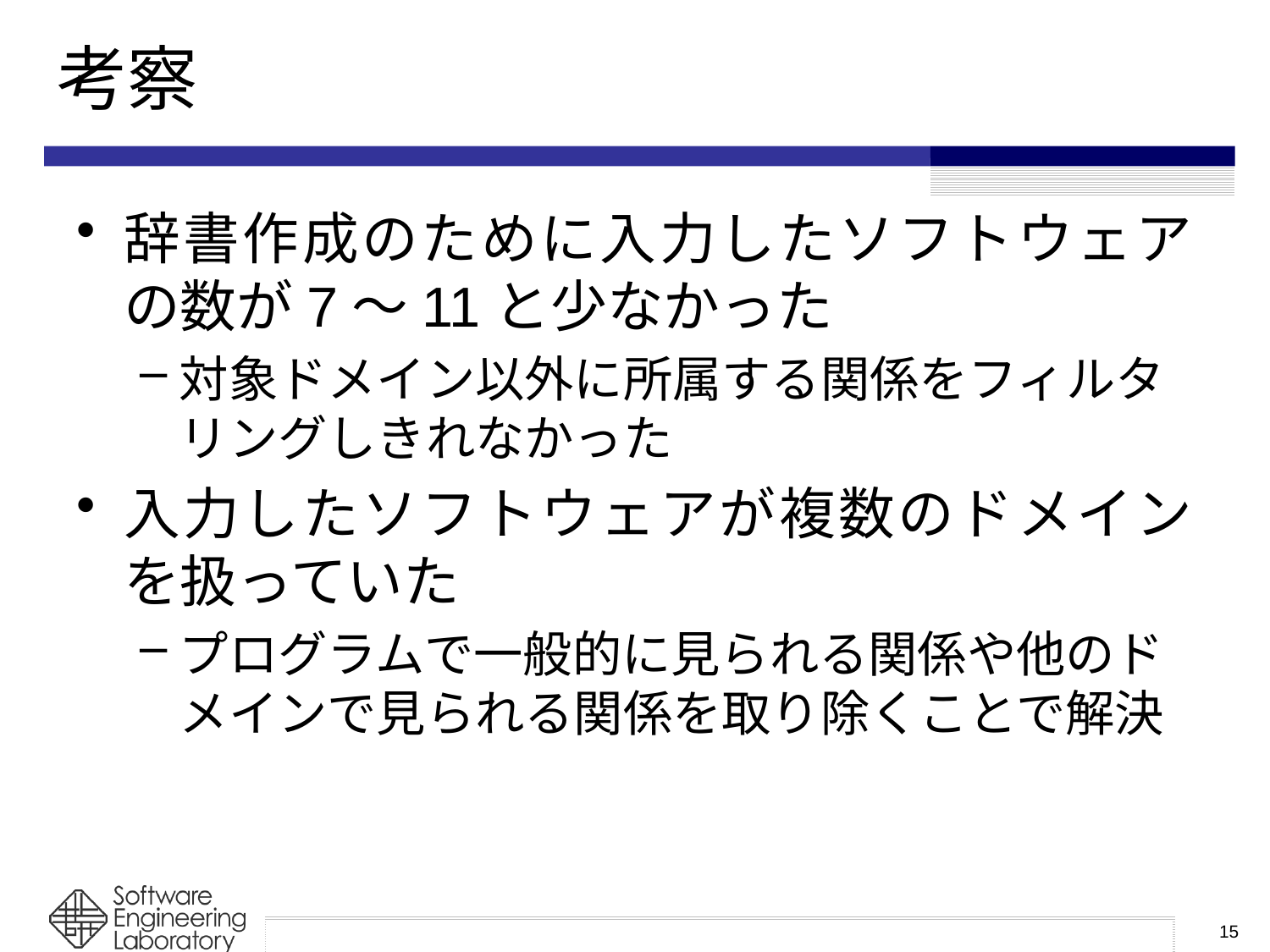

# 考察
辞書作成のために入力したソフトウェアの数が7～11と少なかった
対象ドメイン以外に所属する関係をフィルタリングしきれなかった
入力したソフトウェアが複数のドメインを扱っていた
プログラムで一般的に見られる関係や他のドメインで見られる関係を取り除くことで解決
15